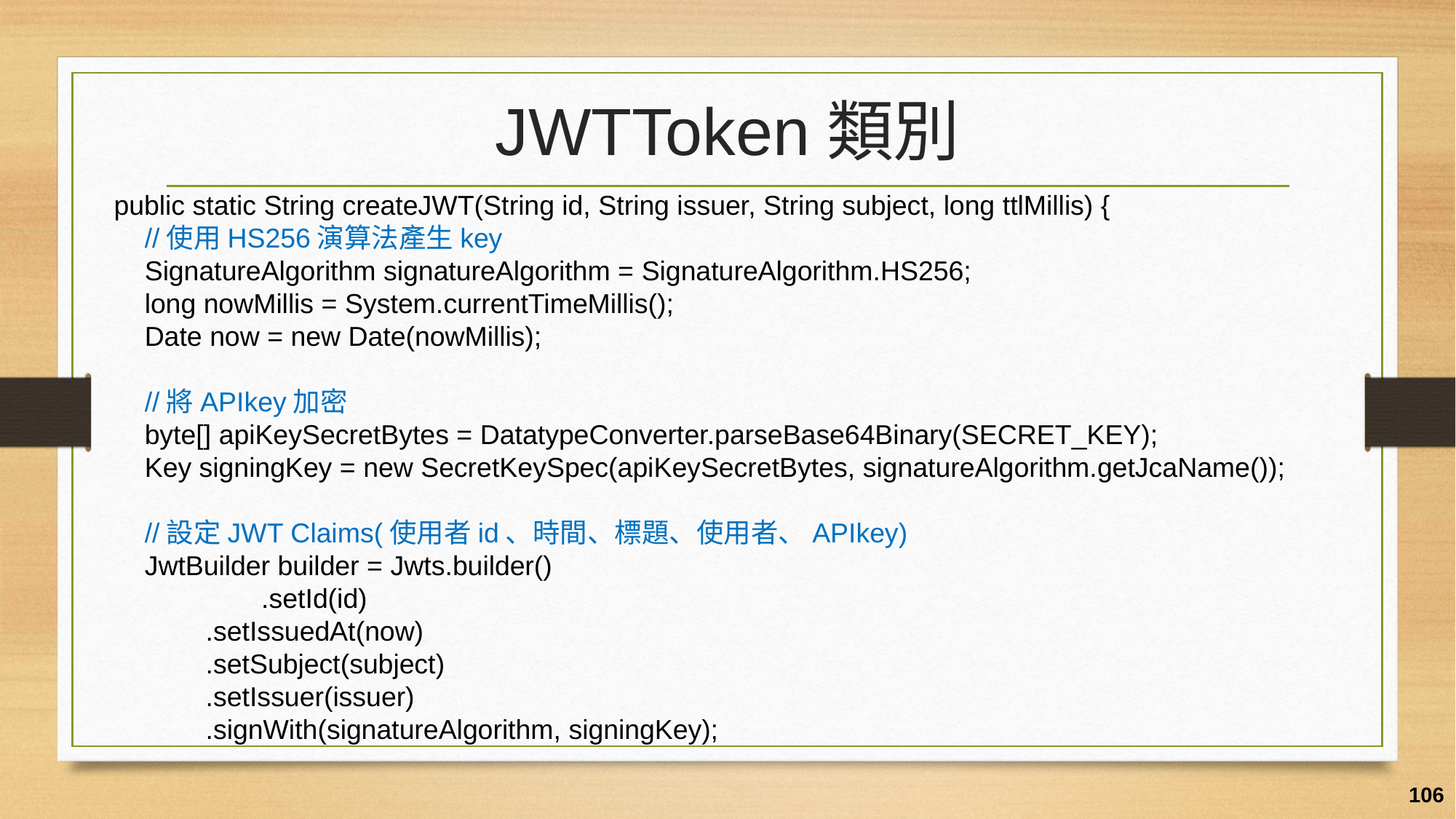

# JWTToken類別
public static String createJWT(String id, String issuer, String subject, long ttlMillis) {
    //使用HS256演算法產生key
    SignatureAlgorithm signatureAlgorithm = SignatureAlgorithm.HS256;
    long nowMillis = System.currentTimeMillis();
    Date now = new Date(nowMillis);

    //將APIkey加密
    byte[] apiKeySecretBytes = DatatypeConverter.parseBase64Binary(SECRET_KEY);
    Key signingKey = new SecretKeySpec(apiKeySecretBytes, signatureAlgorithm.getJcaName());

    //設定JWT Claims(使用者id、時間、標題、使用者、APIkey)
    JwtBuilder builder = Jwts.builder()
   	     .setId(id)
            .setIssuedAt(now)
            .setSubject(subject)
            .setIssuer(issuer)
            .signWith(signatureAlgorithm, signingKey);
106